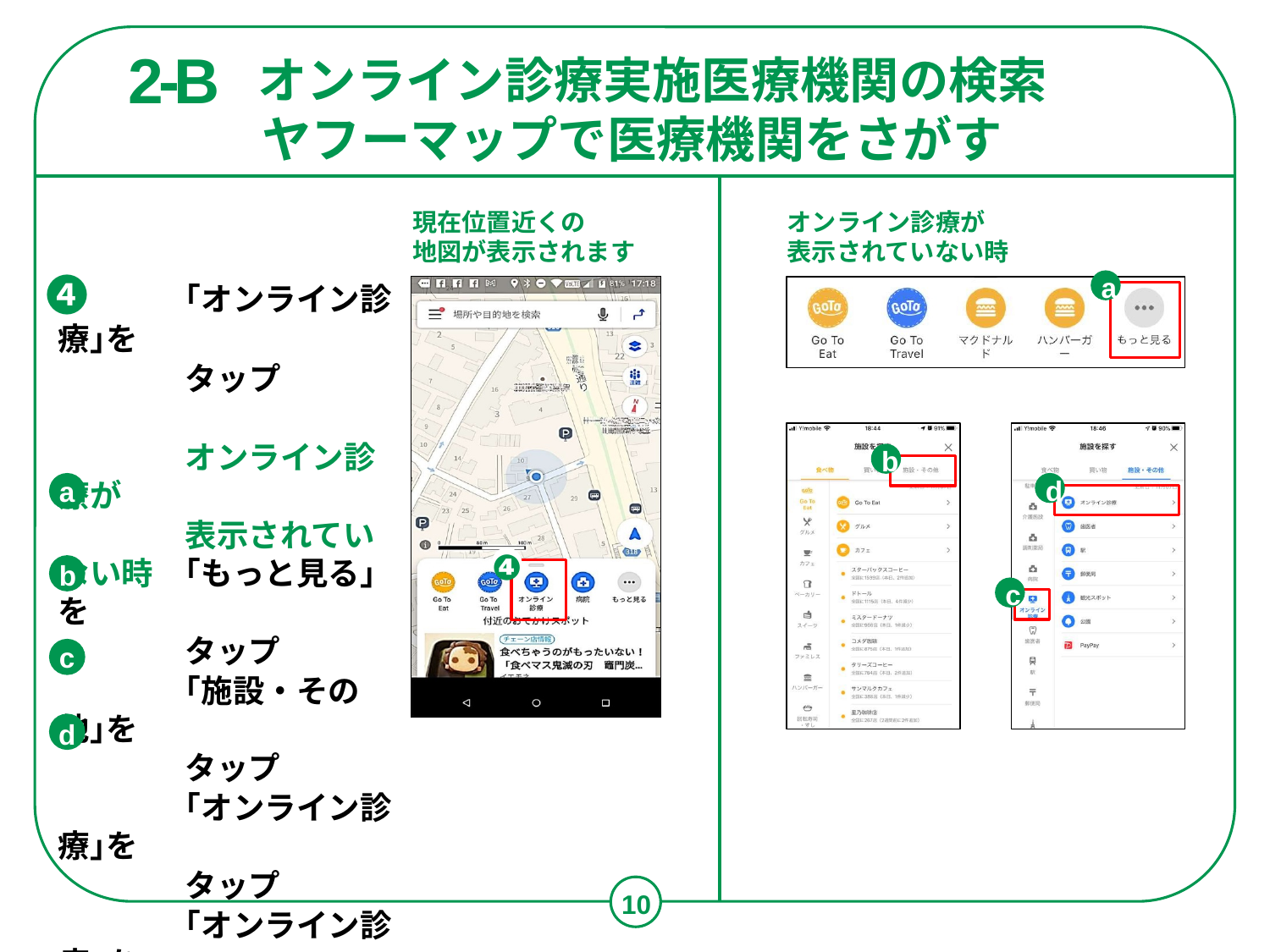

オンライン診療実施医療機関の検索
  ヤフーマップで医療機関をさがす
2-B
現在位置近くの
地図が表示されます
オンライン診療が
表示されていない時
a

❹	｢オンライン診療｣を
		タップ

		オンライン診療が
		表示されていない時	｢もっと見る｣を
		タップ
		｢施設・その他｣を
		タップ
		｢オンライン診療｣を
		タップ
		｢オンライン診療｣を
		タップ

b

d

a

❹

b

c

c

d